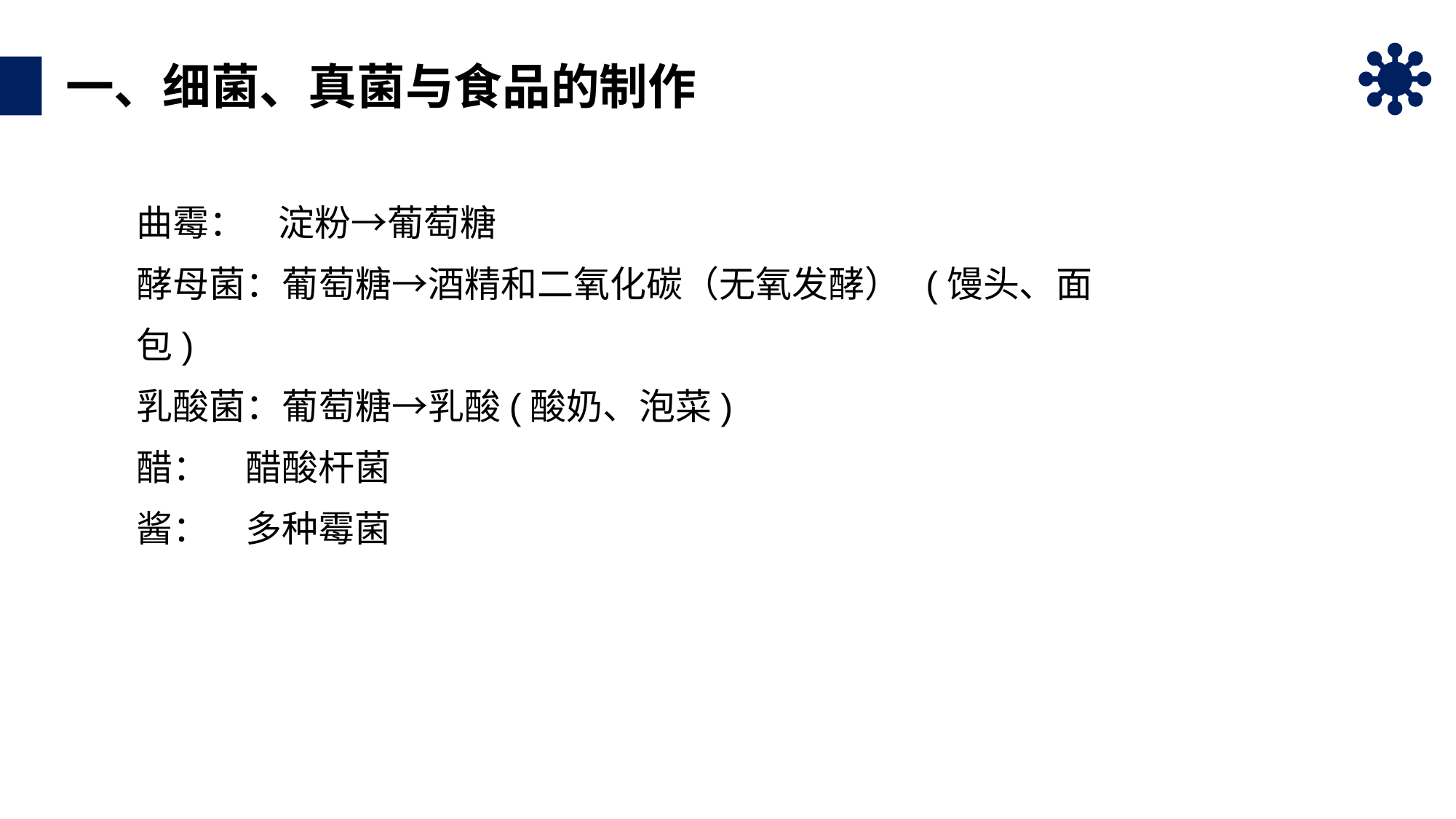

一、细菌、真菌与食品的制作

曲霉：    淀粉→葡萄糖
酵母菌：葡萄糖→酒精和二氧化碳（无氧发酵）  (馒头、面包)
乳酸菌：葡萄糖→乳酸(酸奶、泡菜)
醋：	醋酸杆菌
酱：	多种霉菌